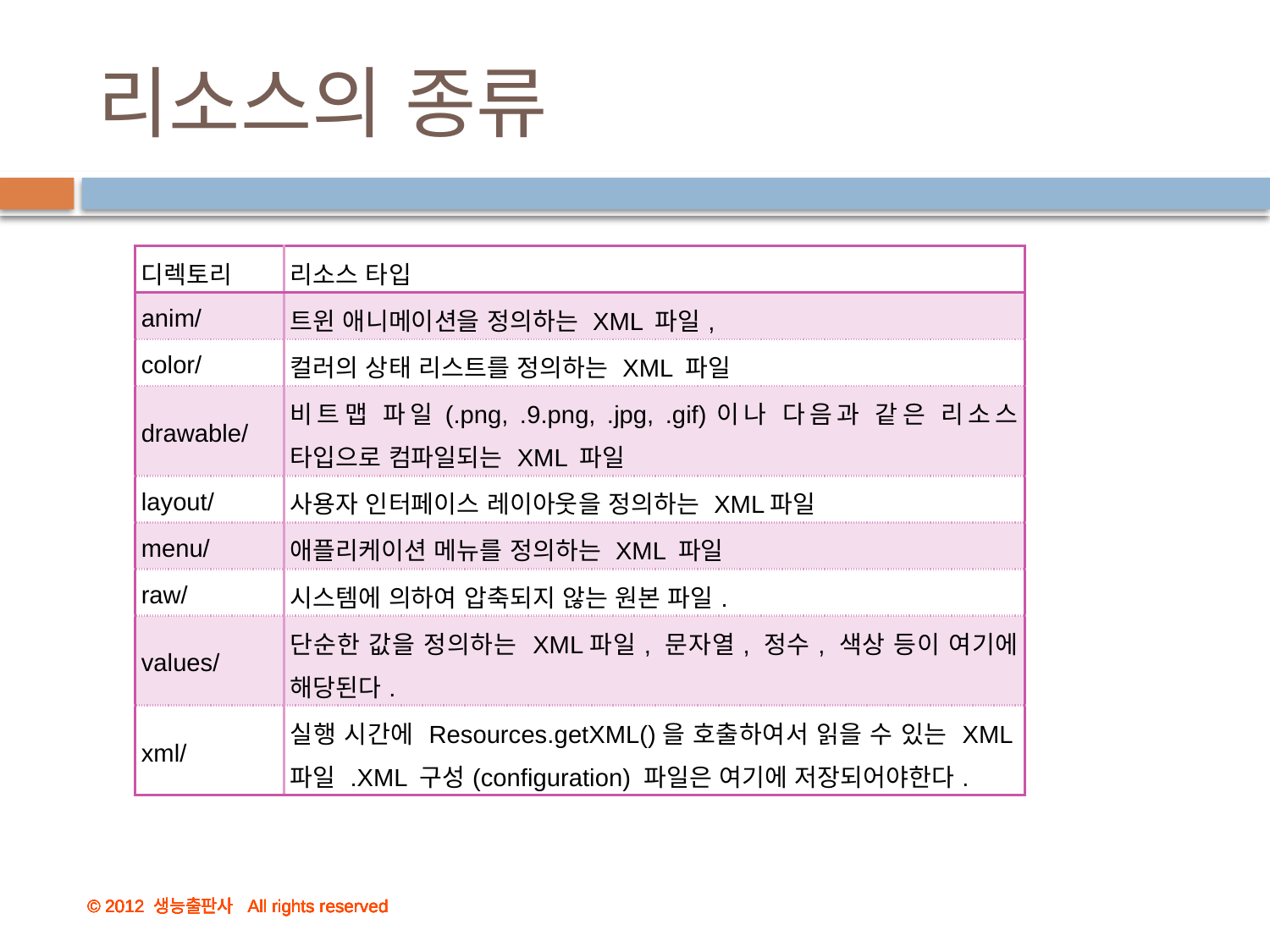

# 리소스의 종류
| 디렉토리 | 리소스 타입 |
| --- | --- |
| anim/ | 트윈 애니메이션을 정의하는 XML 파일, |
| color/ | 컬러의 상태 리스트를 정의하는 XML 파일 |
| drawable/ | 비트맵 파일(.png, .9.png, .jpg, .gif)이나 다음과 같은 리소스 타입으로 컴파일되는 XML 파일 |
| layout/ | 사용자 인터페이스 레이아웃을 정의하는 XML파일 |
| menu/ | 애플리케이션 메뉴를 정의하는 XML 파일 |
| raw/ | 시스템에 의하여 압축되지 않는 원본 파일. |
| values/ | 단순한 값을 정의하는 XML파일, 문자열, 정수, 색상 등이 여기에 해당된다. |
| xml/ | 실행 시간에 Resources.getXML()을 호출하여서 읽을 수 있는 XML파일 .XML 구성(configuration) 파일은 여기에 저장되어야한다. |